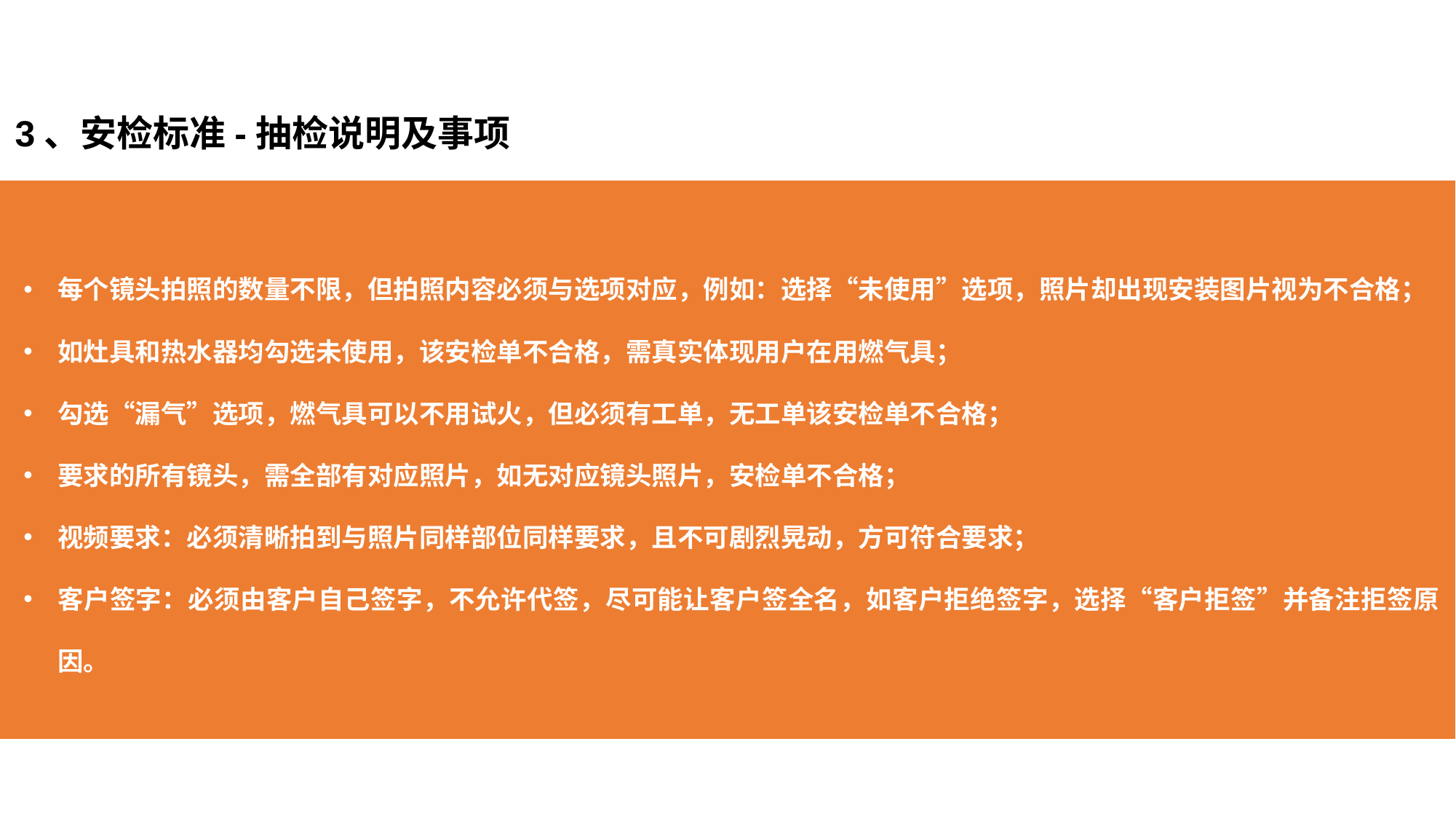

3、安检标准-抽检说明及事项

每个镜头拍照的数量不限，但拍照内容必须与选项对应，例如：选择“未使用”选项，照片却出现安装图片视为不合格；
如灶具和热水器均勾选未使用，该安检单不合格，需真实体现用户在用燃气具；
勾选“漏气”选项，燃气具可以不用试火，但必须有工单，无工单该安检单不合格；
要求的所有镜头，需全部有对应照片，如无对应镜头照片，安检单不合格；
视频要求：必须清晰拍到与照片同样部位同样要求，且不可剧烈晃动，方可符合要求；
客户签字：必须由客户自己签字，不允许代签，尽可能让客户签全名，如客户拒绝签字，选择“客户拒签”并备注拒签原因。
35